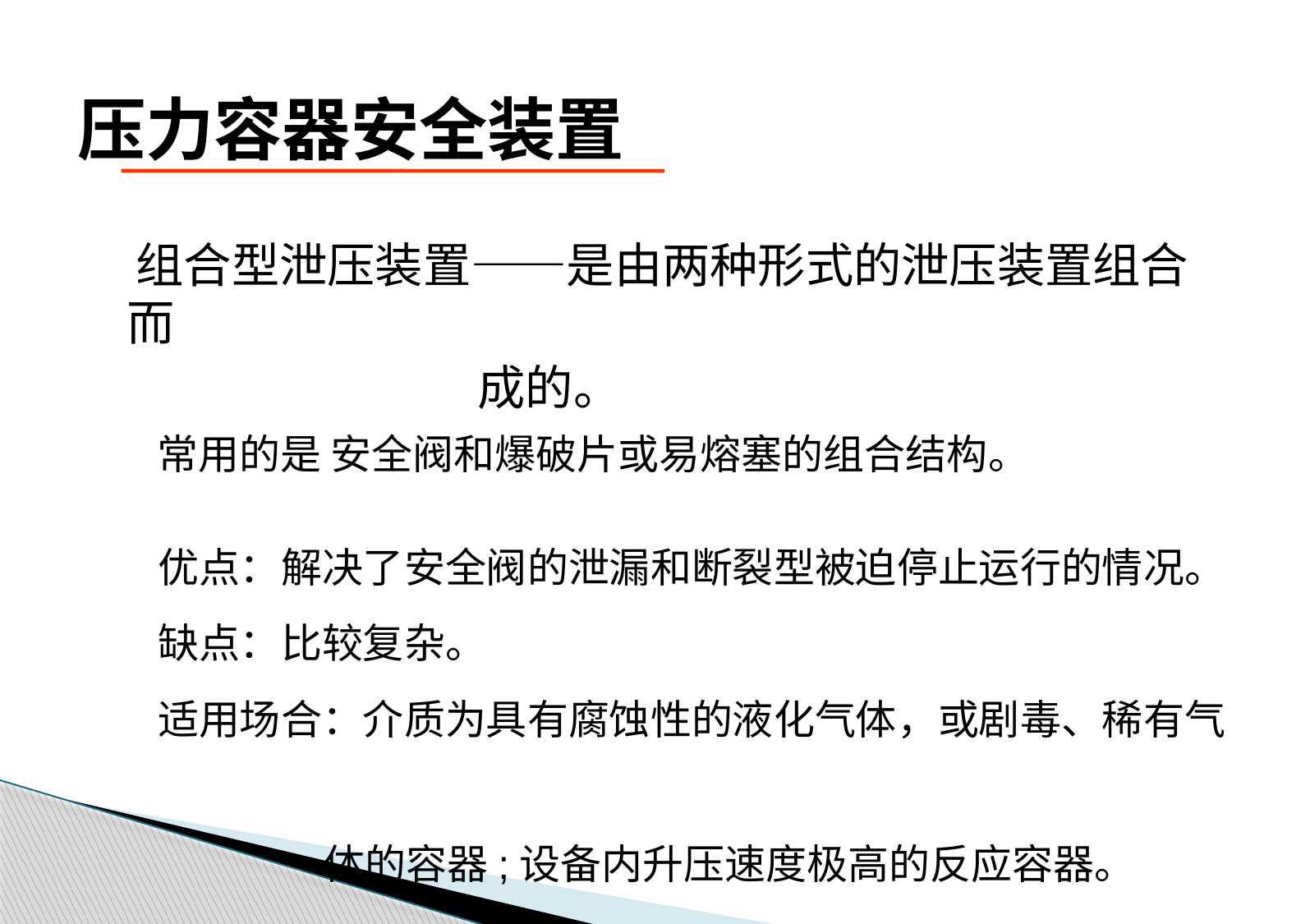

# 压力容器安全装置

   组合型泄压装置——是由两种形式的泄压装置组合而
                                   成的。
     常用的是 安全阀和爆破片或易熔塞的组合结构。

      优点：解决了安全阀的泄漏和断裂型被迫停止运行的情况。
      缺点：比较复杂。
      适用场合：介质为具有腐蚀性的液化气体，或剧毒、稀有气
                        体的容器;设备内升压速度极高的反应容器。